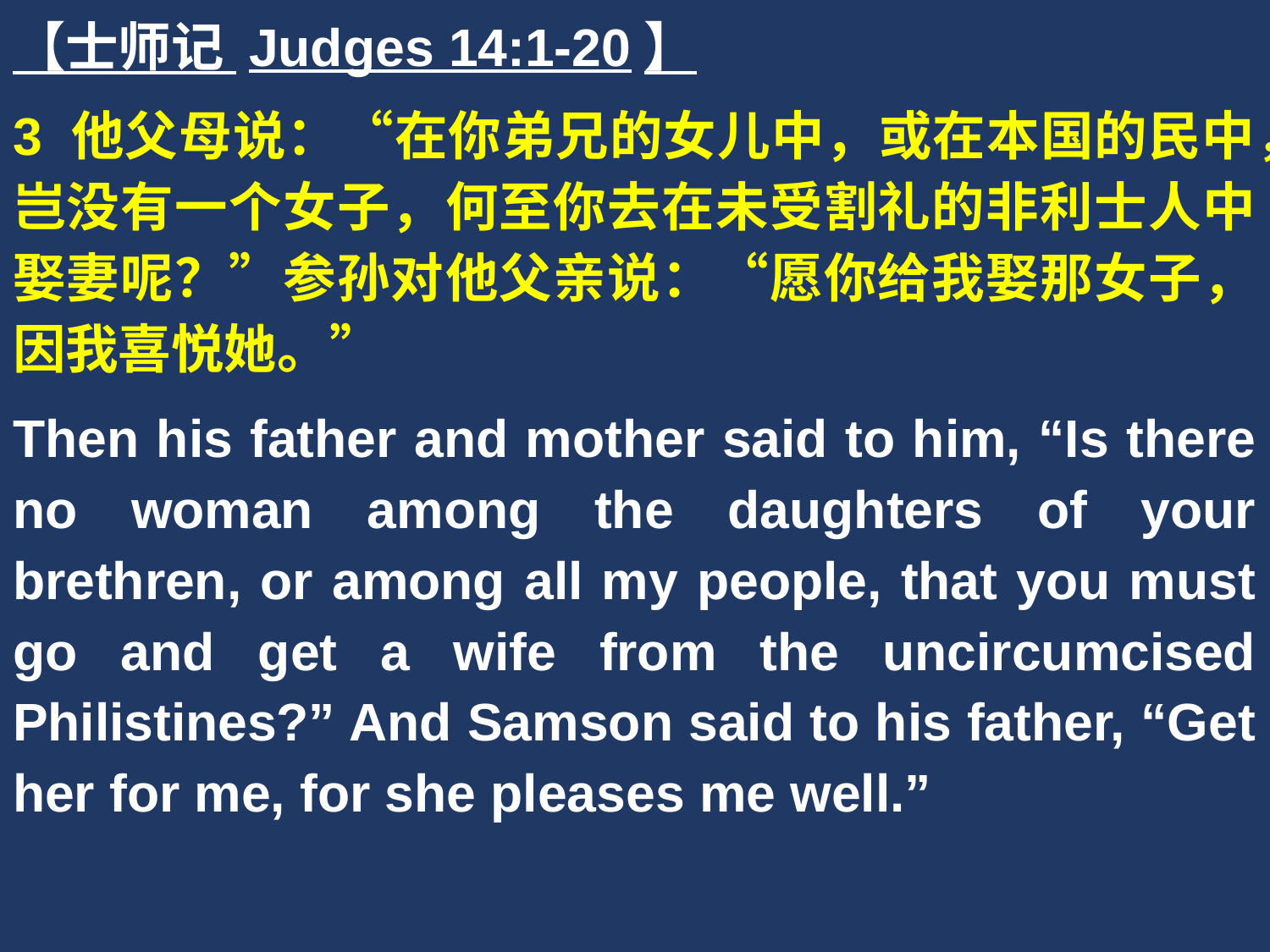

【士师记 Judges 14:1-20】
3 他父母说：“在你弟兄的女儿中，或在本国的民中，岂没有一个女子，何至你去在未受割礼的非利士人中娶妻呢？”参孙对他父亲说：“愿你给我娶那女子，因我喜悦她。”
Then his father and mother said to him, “Is there no woman among the daughters of your brethren, or among all my people, that you must go and get a wife from the uncircumcised Philistines?” And Samson said to his father, “Get her for me, for she pleases me well.”